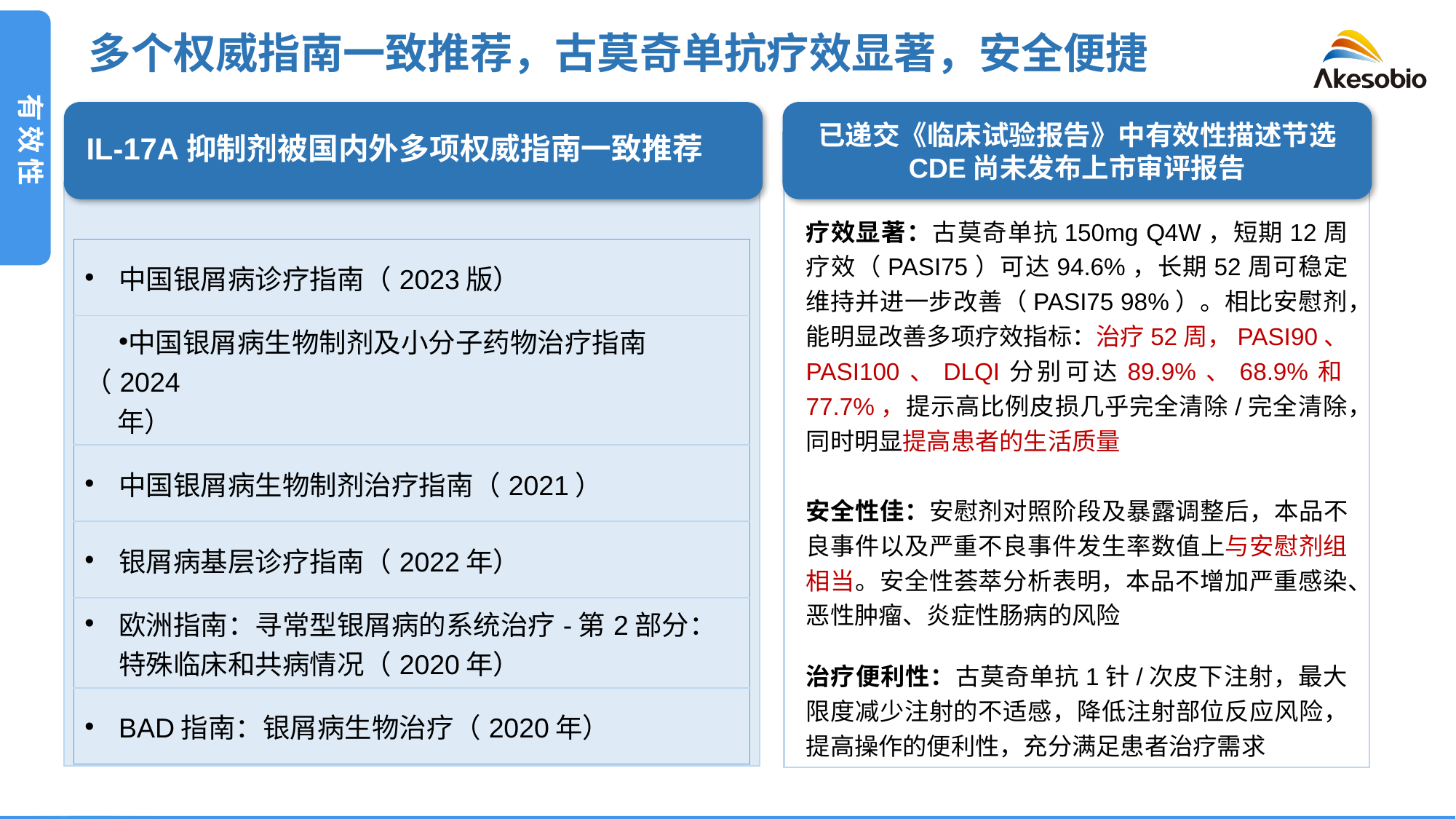

多个权威指南一致推荐，古莫奇单抗疗效显著，安全便捷
有效性

已递交《临床试验报告》中有效性描述节选
CDE尚未发布上市审评报告
IL-17A抑制剂被国内外多项权威指南一致推荐

疗效显著：古莫奇单抗150mg Q4W，短期12周疗效（PASI75）可达94.6%，长期52周可稳定维持并进一步改善（PASI75 98%）。相比安慰剂，能明显改善多项疗效指标：治疗52周，PASI90、PASI100、DLQI分别可达89.9%、68.9%和77.7%，提示高比例皮损几乎完全清除/完全清除，同时明显提高患者的生活质量

安全性佳：安慰剂对照阶段及暴露调整后，本品不良事件以及严重不良事件发生率数值上与安慰剂组相当。安全性荟萃分析表明，本品不增加严重感染、恶性肿瘤、炎症性肠病的风险

治疗便利性：古莫奇单抗1针/次皮下注射，最大限度减少注射的不适感，降低注射部位反应风险，提高操作的便利性，充分满足患者治疗需求
| 中国银屑病诊疗指南（2023版） |
| --- |
| 中国银屑病生物制剂及小分子药物治疗指南（2024 年） |
| 中国银屑病生物制剂治疗指南（2021） |
| 银屑病基层诊疗指南（2022年） |
| 欧洲指南：寻常型银屑病的系统治疗-第2部分：特殊临床和共病情况（2020年） |
| BAD指南：银屑病生物治疗（2020年） |